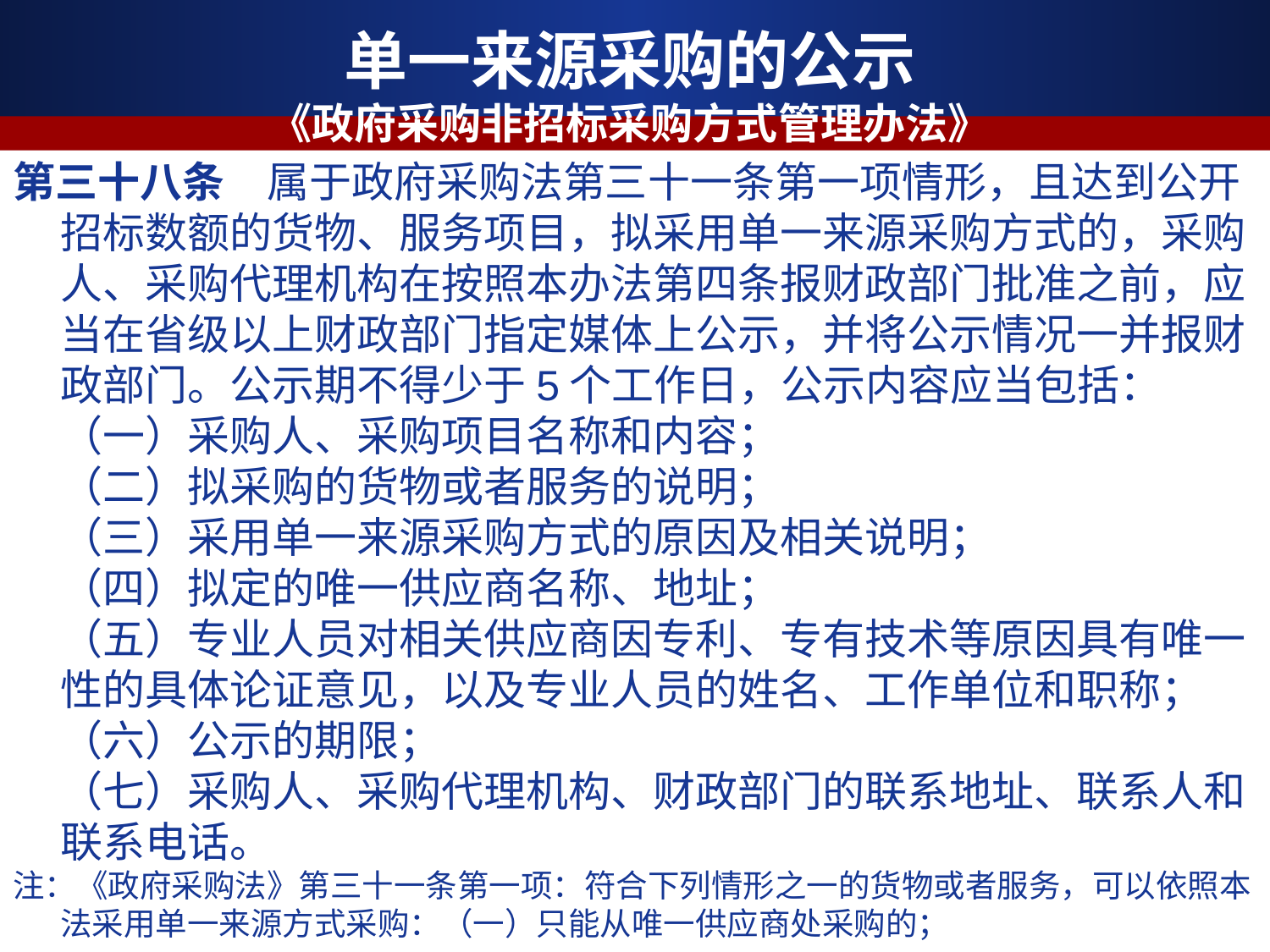

单一来源采购的公示
《政府采购非招标采购方式管理办法》
第三十八条　属于政府采购法第三十一条第一项情形，且达到公开招标数额的货物、服务项目，拟采用单一来源采购方式的，采购人、采购代理机构在按照本办法第四条报财政部门批准之前，应当在省级以上财政部门指定媒体上公示，并将公示情况一并报财政部门。公示期不得少于5个工作日，公示内容应当包括：
（一）采购人、采购项目名称和内容；
（二）拟采购的货物或者服务的说明；
（三）采用单一来源采购方式的原因及相关说明；
（四）拟定的唯一供应商名称、地址；
（五）专业人员对相关供应商因专利、专有技术等原因具有唯一性的具体论证意见，以及专业人员的姓名、工作单位和职称；
（六）公示的期限；
（七）采购人、采购代理机构、财政部门的联系地址、联系人和联系电话。
注：《政府采购法》第三十一条第一项：符合下列情形之一的货物或者服务，可以依照本法采用单一来源方式采购：（一）只能从唯一供应商处采购的；